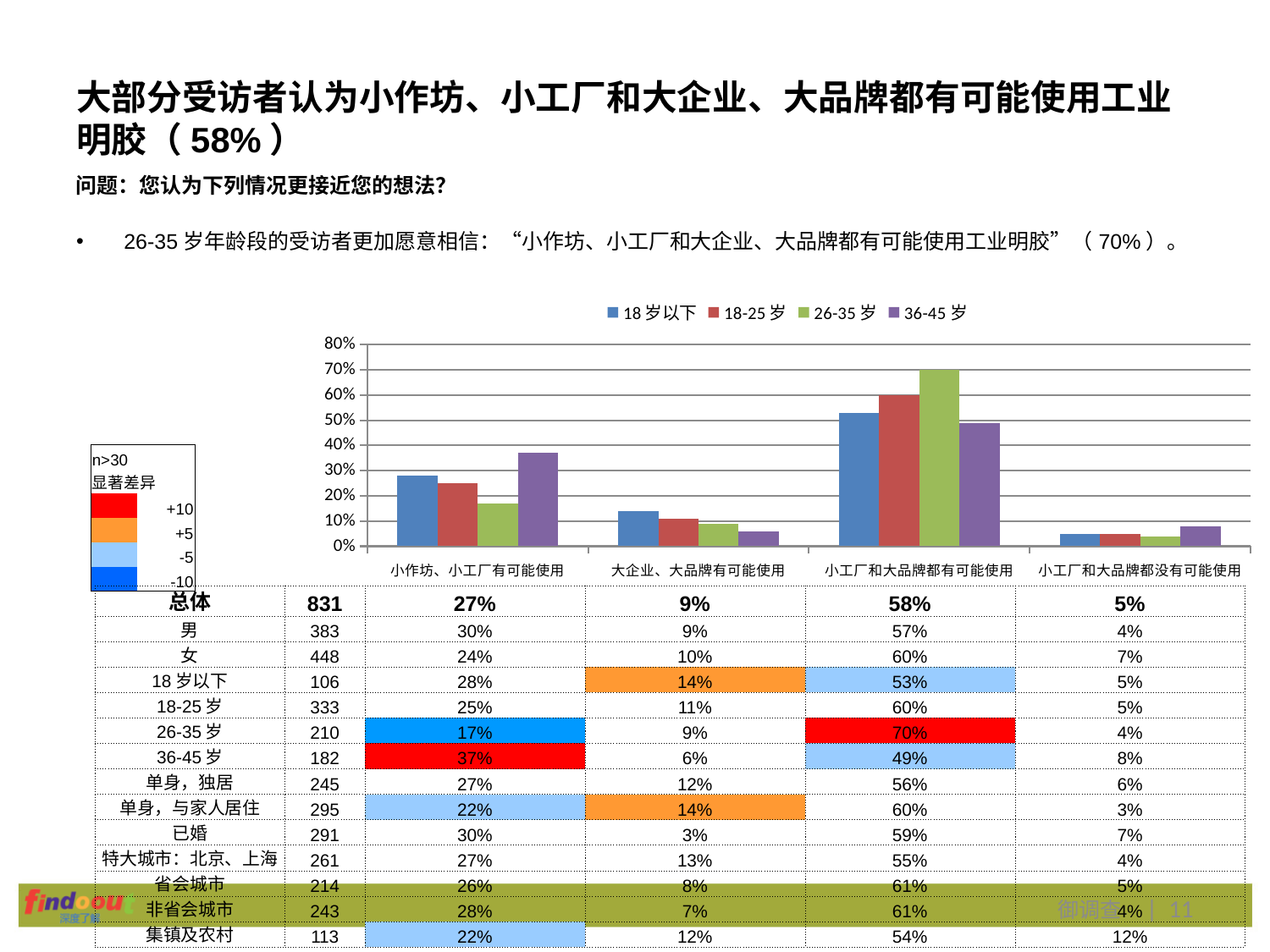

# 大部分受访者认为小作坊、小工厂和大企业、大品牌都有可能使用工业明胶（58%）
问题：您认为下列情况更接近您的想法？
26-35岁年龄段的受访者更加愿意相信：“小作坊、小工厂和大企业、大品牌都有可能使用工业明胶”（70%）。

### Chart

| Category | 18岁以下 | 18-25岁 | 26-35岁 | 36-45岁 |
|---|---|---|---|---|
| 小作坊、小工厂有可能使用 | 0.2800000000000001 | 0.25 | 0.17 | 0.3700000000000001 |
| 大企业、大品牌有可能使用 | 0.14 | 0.11 | 0.09000000000000002 | 0.06000000000000002 |
| 小工厂和大品牌都有可能使用 | 0.53 | 0.6000000000000002 | 0.7000000000000002 | 0.4900000000000001 |
| 小工厂和大品牌都没有可能使用 | 0.05 | 0.05 | 0.040000000000000015 | 0.08000000000000003 |
| n>30 |  |
| --- | --- |
| 显著差异 |  |
|  | +10 |
|  | +5 |
|  | -5 |
|  | -10 |
| 总体 | 831 | 27% | 9% | 58% | 5% |
| --- | --- | --- | --- | --- | --- |
| 男 | 383 | 30% | 9% | 57% | 4% |
| 女 | 448 | 24% | 10% | 60% | 7% |
| 18岁以下 | 106 | 28% | 14% | 53% | 5% |
| 18-25岁 | 333 | 25% | 11% | 60% | 5% |
| 26-35岁 | 210 | 17% | 9% | 70% | 4% |
| 36-45岁 | 182 | 37% | 6% | 49% | 8% |
| 单身，独居 | 245 | 27% | 12% | 56% | 6% |
| 单身，与家人居住 | 295 | 22% | 14% | 60% | 3% |
| 已婚 | 291 | 30% | 3% | 59% | 7% |
| 特大城市：北京、上海 | 261 | 27% | 13% | 55% | 4% |
| 省会城市 | 214 | 26% | 8% | 61% | 5% |
| 非省会城市 | 243 | 28% | 7% | 61% | 4% |
| 集镇及农村 | 113 | 22% | 12% | 54% | 12% |
御调查   |  11